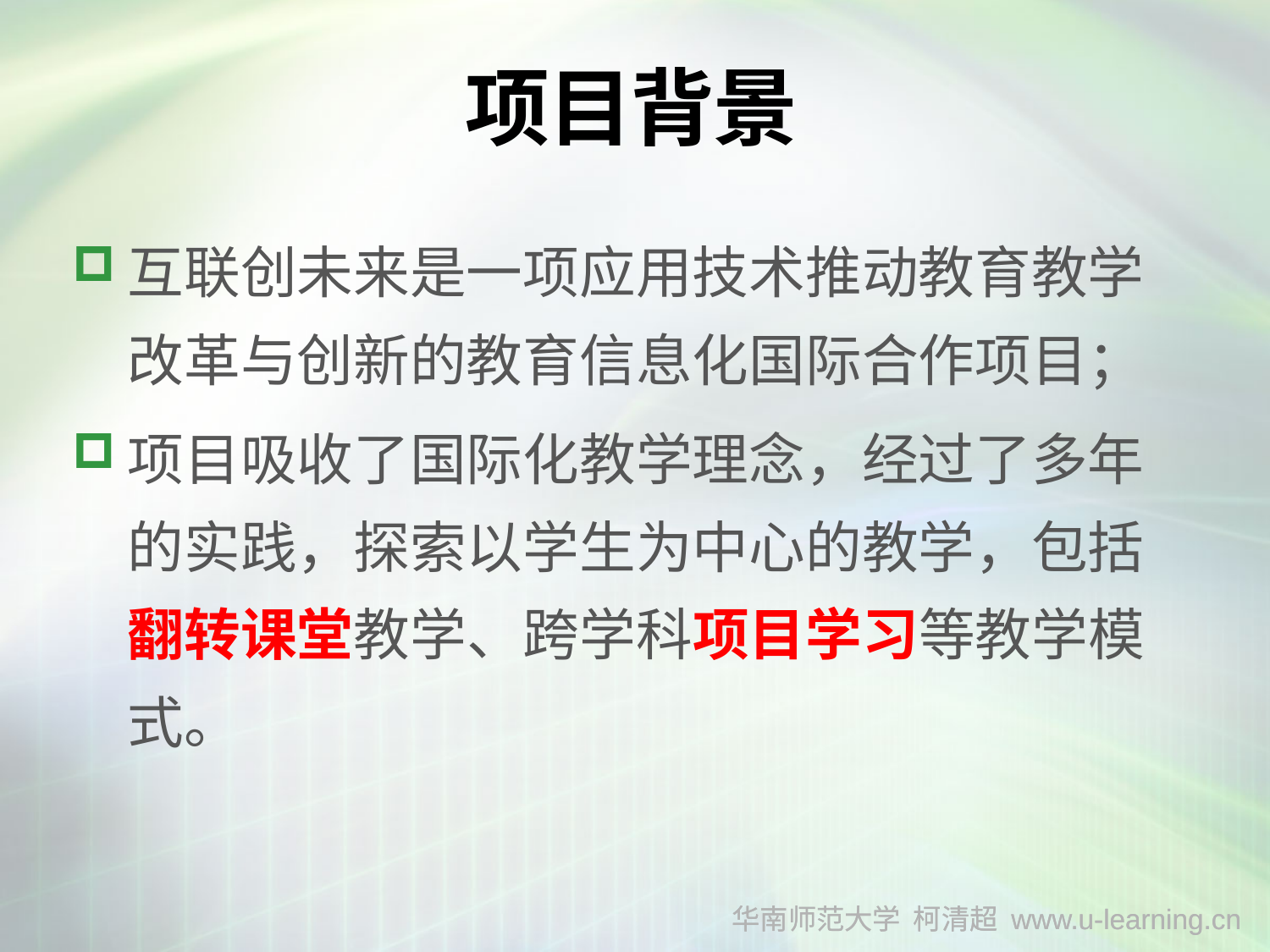

# 项目背景
互联创未来是一项应用技术推动教育教学改革与创新的教育信息化国际合作项目；
项目吸收了国际化教学理念，经过了多年的实践，探索以学生为中心的教学，包括翻转课堂教学、跨学科项目学习等教学模式。